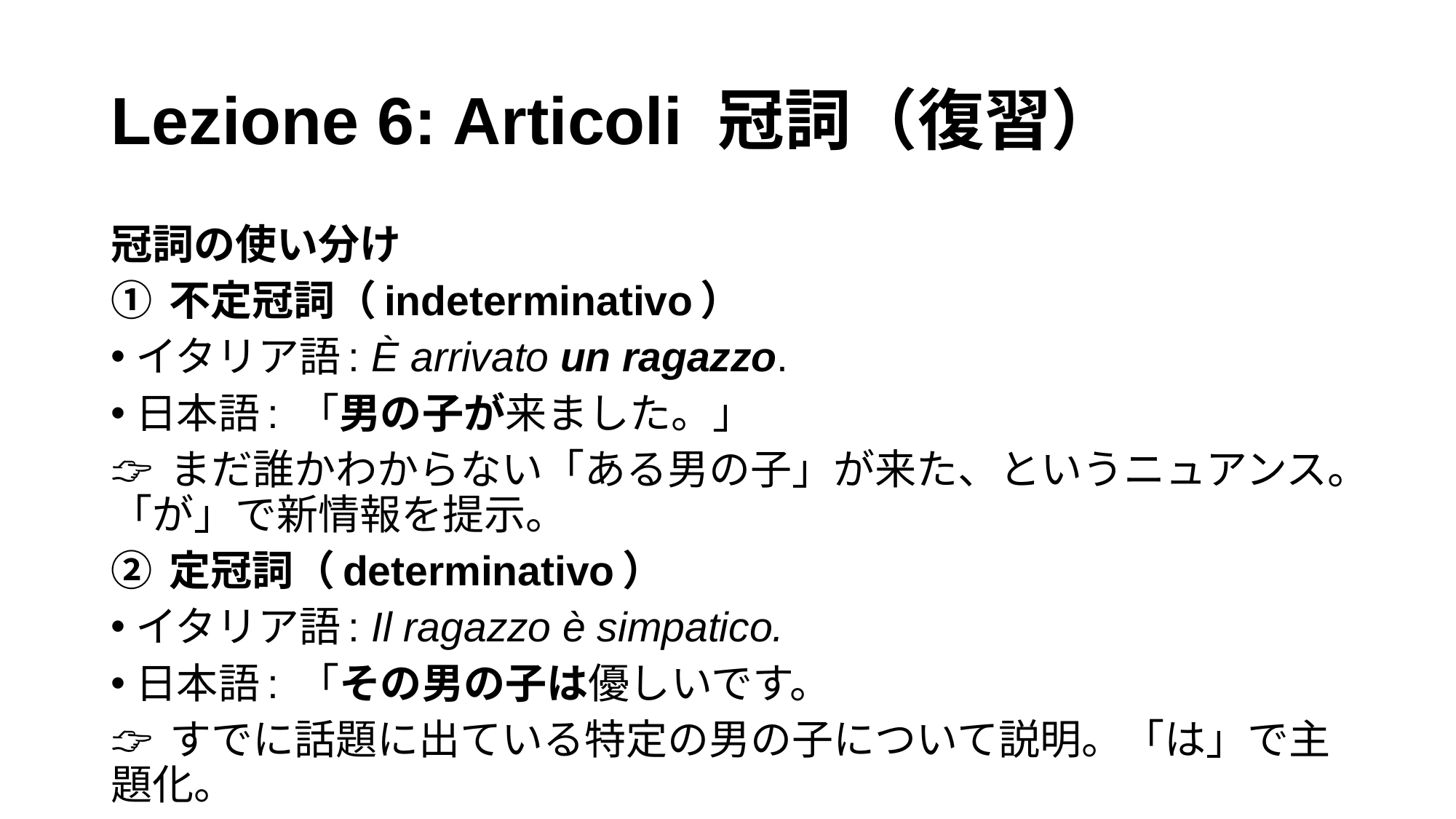

# Lezione 6: Articoli 冠詞（復習）
冠詞の使い分け
① 不定冠詞（indeterminativo）
イタリア語: È arrivato un ragazzo.
日本語: 「男の子が来ました。」
👉 まだ誰かわからない「ある男の子」が来た、というニュアンス。「が」で新情報を提示。
② 定冠詞（determinativo）
イタリア語: Il ragazzo è simpatico.
日本語: 「その男の子は優しいです。
👉 すでに話題に出ている特定の男の子について説明。「は」で主題化。